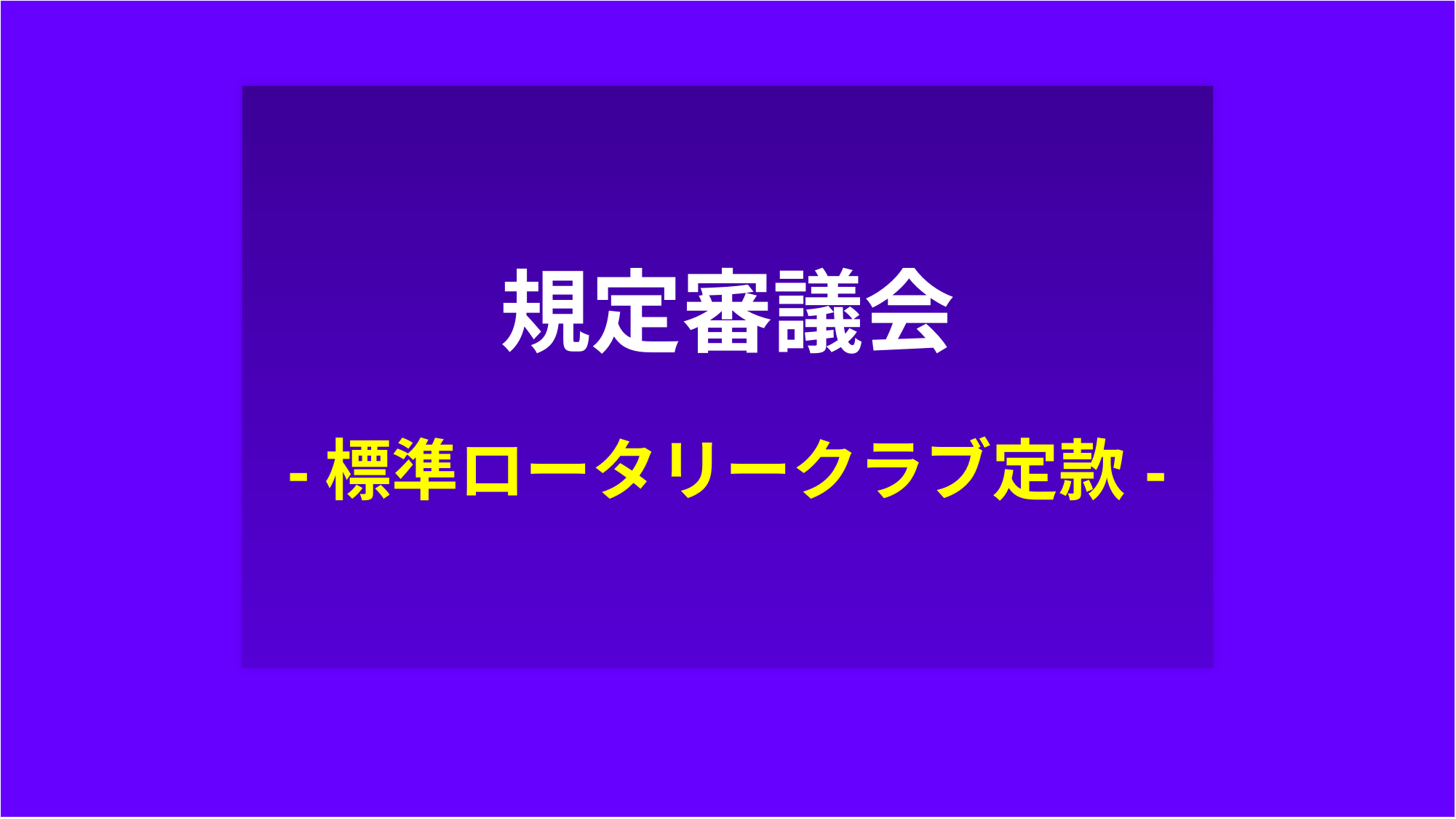

|  |
| --- |
| 規定審議会 -標準ロータリークラブ定款- |
| --- |